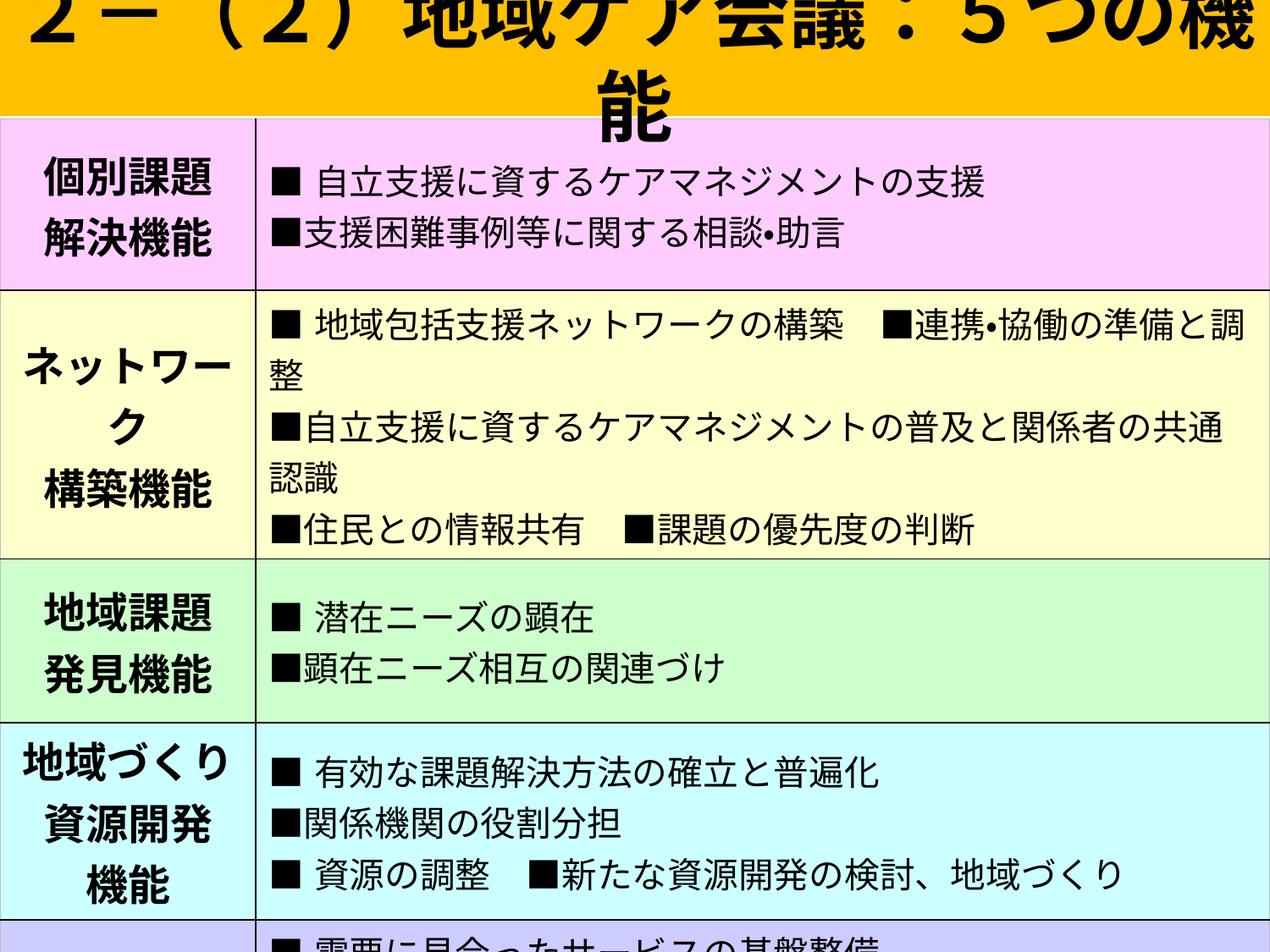

２－（２）地域ケア会議：５つの機能
| 個別課題 解決機能 | ■自立支援に資するケアマネジメントの支援 ■支援困難事例等に関する相談・助言 |
| --- | --- |
| ネットワーク 構築機能 | ■地域包括支援ネットワークの構築　■連携・協働の準備と調整 ■自立支援に資するケアマネジメントの普及と関係者の共通認識 ■住民との情報共有　■課題の優先度の判断 |
| 地域課題 発見機能 | ■潜在ニーズの顕在 ■顕在ニーズ相互の関連づけ |
| 地域づくり 資源開発 機能 | ■有効な課題解決方法の確立と普遍化 ■関係機関の役割分担 ■資源の調整　■新たな資源開発の検討、地域づくり |
| 政策形成 機能 | ■需要に見合ったサービスの基盤整備 ■事業化、施策化 ■介護保険事業計画等への位置づけ　■国・都道府県への提案 |